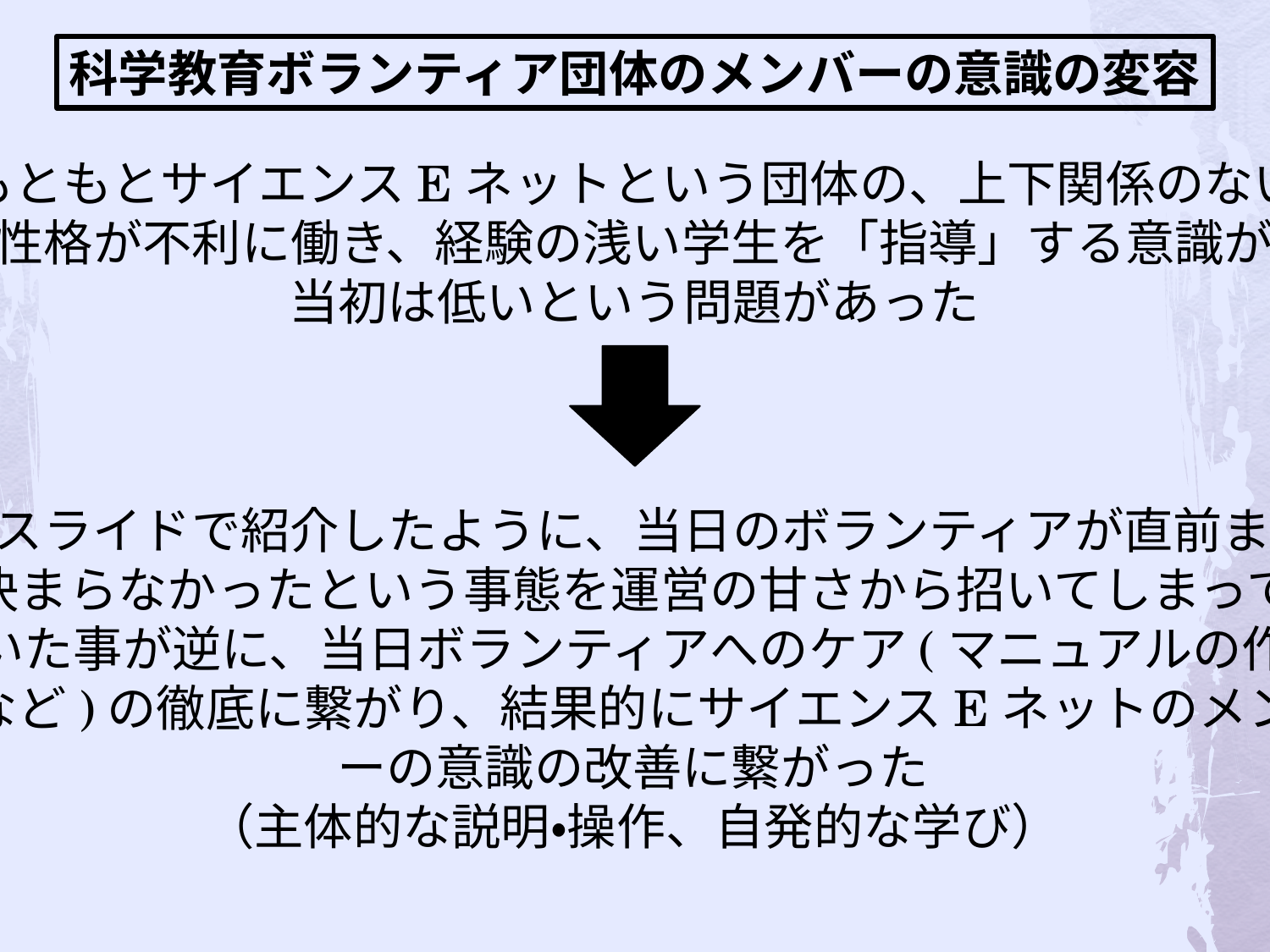

科学教育ボランティア団体のメンバーの意識の変容
もともとサイエンスEネットという団体の、上下関係のない
性格が不利に働き、経験の浅い学生を「指導」する意識が
当初は低いという問題があった

前スライドで紹介したように、当日のボランティアが直前まで
決まらなかったという事態を運営の甘さから招いてしまって
いた事が逆に、当日ボランティアへのケア(マニュアルの作
製など)の徹底に繋がり、結果的にサイエンスEネットのメンバ
ーの意識の改善に繋がった
（主体的な説明・操作、自発的な学び）